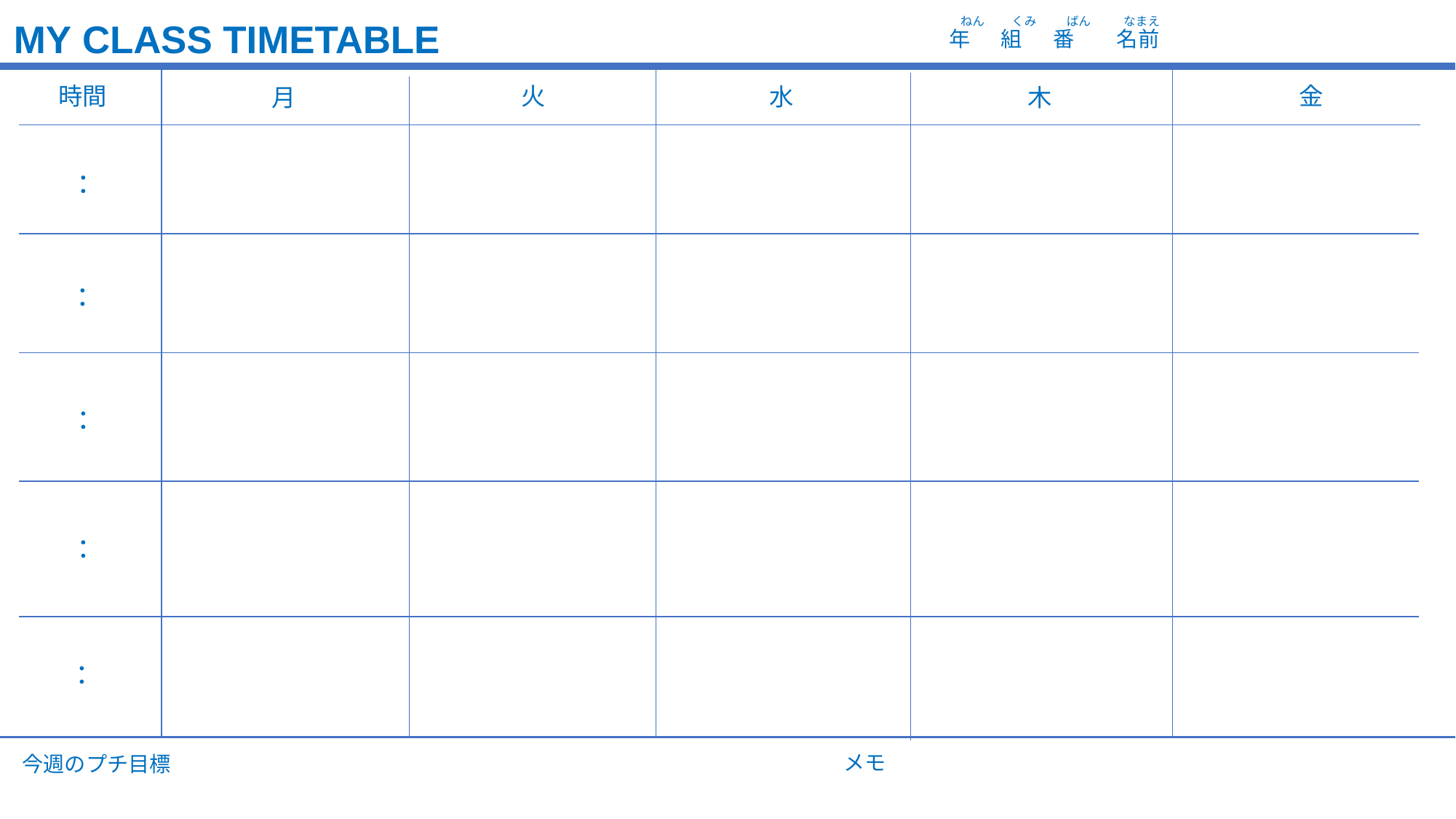

ねん　 　くみ　　  ばん            なまえ
             年　  組　  番　　名前
MY CLASS TIMETABLE
火
金
水
月
木
時間

：

：

：

：

：

メモ
今週のプチ目標